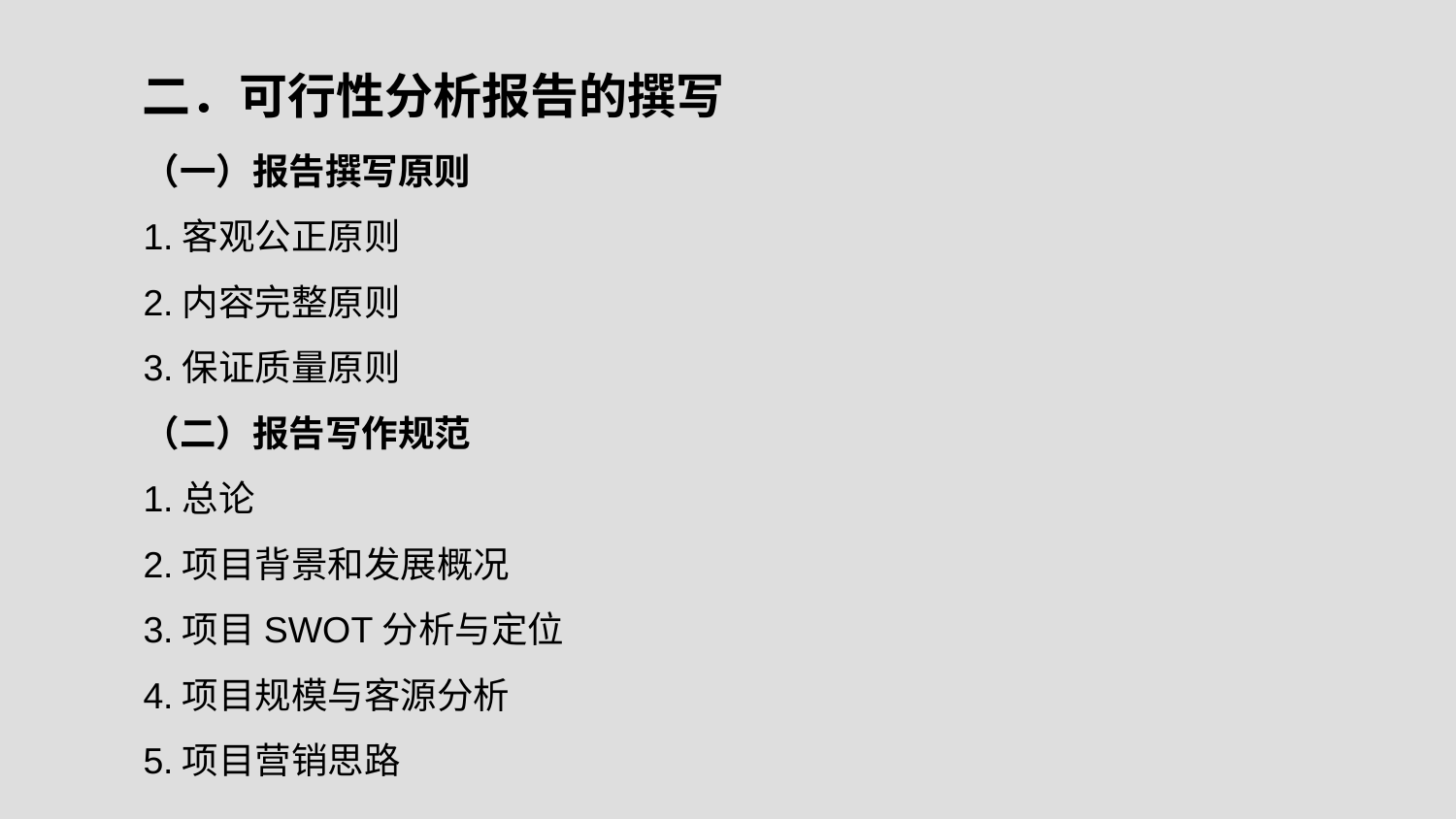

# 二．可行性分析报告的撰写
（一）报告撰写原则
1.客观公正原则
2.内容完整原则
3.保证质量原则
（二）报告写作规范
1.总论
2.项目背景和发展概况
3.项目SWOT分析与定位
4.项目规模与客源分析
5.项目营销思路